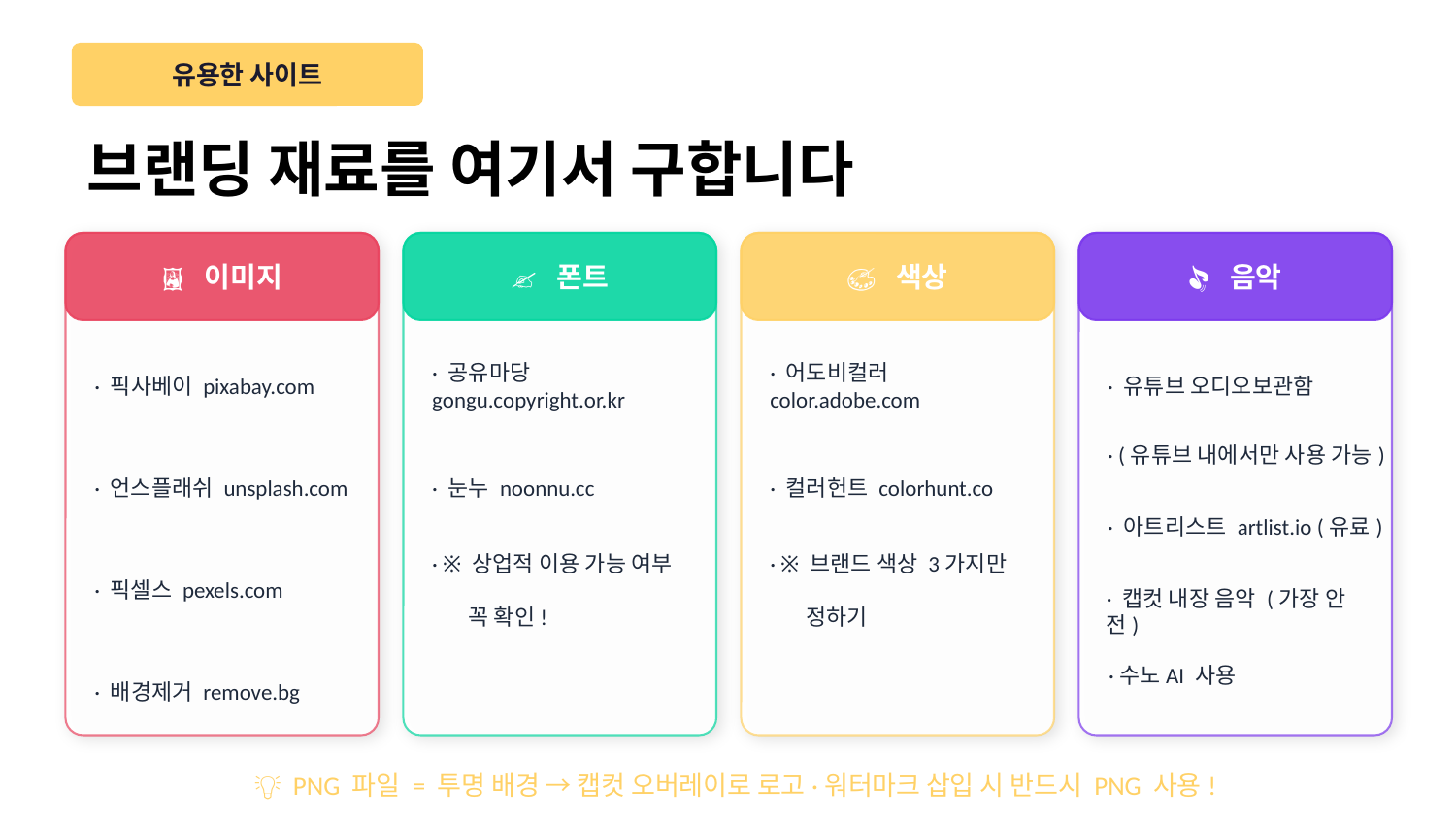

유용한 사이트
브랜딩 재료를 여기서 구합니다

🖼️  이미지
✍️  폰트
🎨  색상
🎵  음악
· 픽사베이 pixabay.com
· 공유마당 gongu.copyright.or.kr
· 어도비컬러 color.adobe.com
· 유튜브 오디오보관함
· (유튜브 내에서만 사용 가능)
· 언스플래쉬 unsplash.com
· 눈누 noonnu.cc
· 컬러헌트 colorhunt.co
· 아트리스트 artlist.io (유료)
· 픽셀스 pexels.com
· ※ 상업적 이용 가능 여부
      꼭 확인!
· ※ 브랜드 색상 3가지만
      정하기
· 캡컷 내장 음악 (가장 안전)
·수노AI 사용
· 배경제거 remove.bg
💡  PNG 파일 = 투명 배경 → 캡컷 오버레이로 로고·워터마크 삽입 시 반드시 PNG 사용!